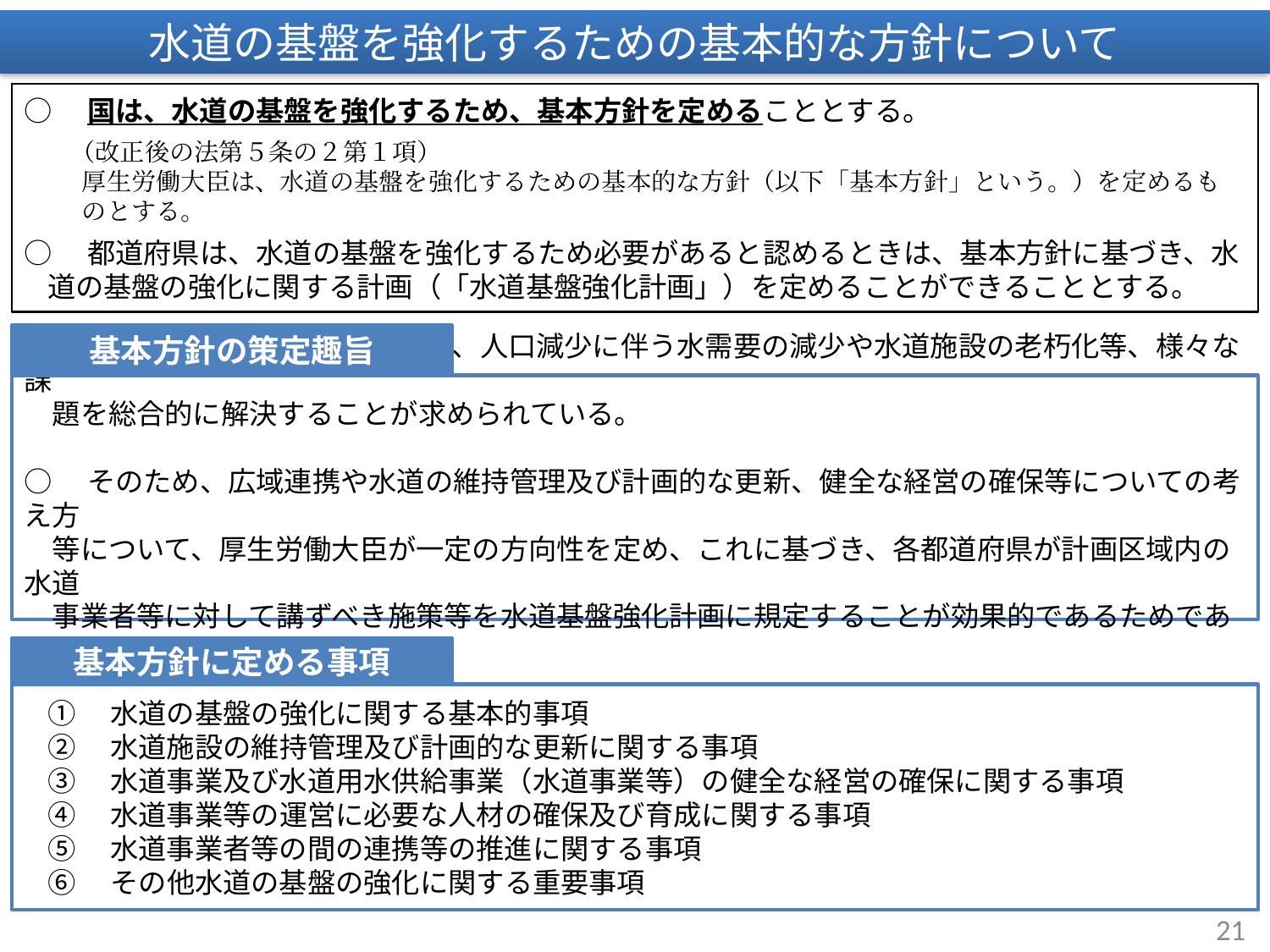

水道の基盤を強化するための基本的な方針について
○　国は、水道の基盤を強化するため、基本方針を定めることとする。
（改正後の法第５条の２第１項）
厚生労働大臣は、水道の基盤を強化するための基本的な方針（以下「基本方針」という。）を定めるものとする。
○　都道府県は、水道の基盤を強化するため必要があると認めるときは、基本方針に基づき、水道の基盤の強化に関する計画（「水道基盤強化計画」）を定めることができることとする。
基本方針の策定趣旨
○　水道の基盤の強化については、人口減少に伴う水需要の減少や水道施設の老朽化等、様々な課
　題を総合的に解決することが求められている。

○　そのため、広域連携や水道の維持管理及び計画的な更新、健全な経営の確保等についての考え方
　等について、厚生労働大臣が一定の方向性を定め、これに基づき、各都道府県が計画区域内の水道
　事業者等に対して講ずべき施策等を水道基盤強化計画に規定することが効果的であるためである。
基本方針に定める事項
①　水道の基盤の強化に関する基本的事項
②　水道施設の維持管理及び計画的な更新に関する事項
③　水道事業及び水道用水供給事業（水道事業等）の健全な経営の確保に関する事項
④　水道事業等の運営に必要な人材の確保及び育成に関する事項
⑤　水道事業者等の間の連携等の推進に関する事項
⑥　その他水道の基盤の強化に関する重要事項
21